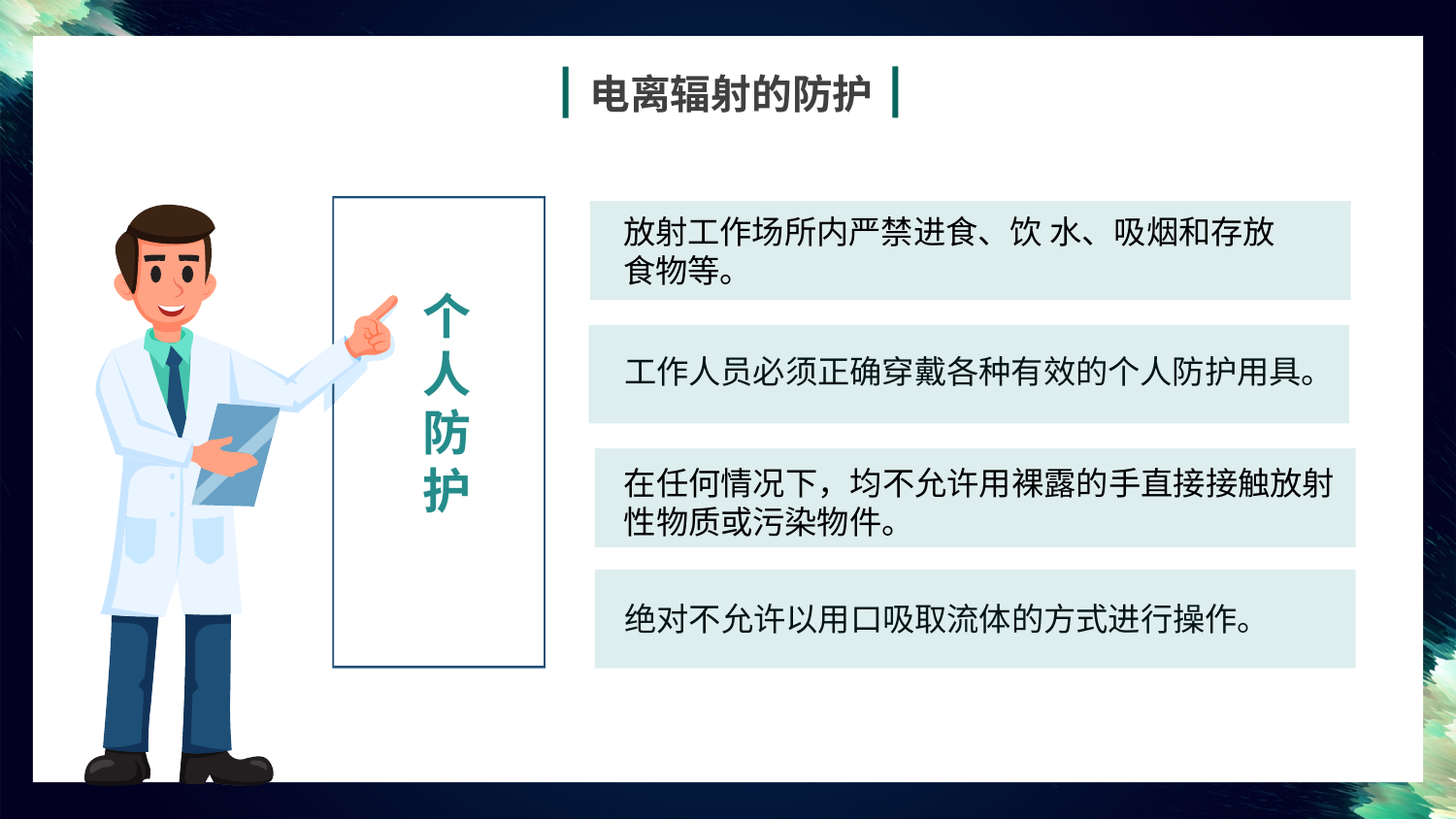

电离辐射的防护

放射工作场所内严禁进食、饮 水、吸烟和存放食物等。
个
人防护

工作人员必须正确穿戴各种有效的个人防护用具。

在任何情况下，均不允许用裸露的手直接接触放射性物质或污染物件。

绝对不允许以用口吸取流体的方式进行操作。